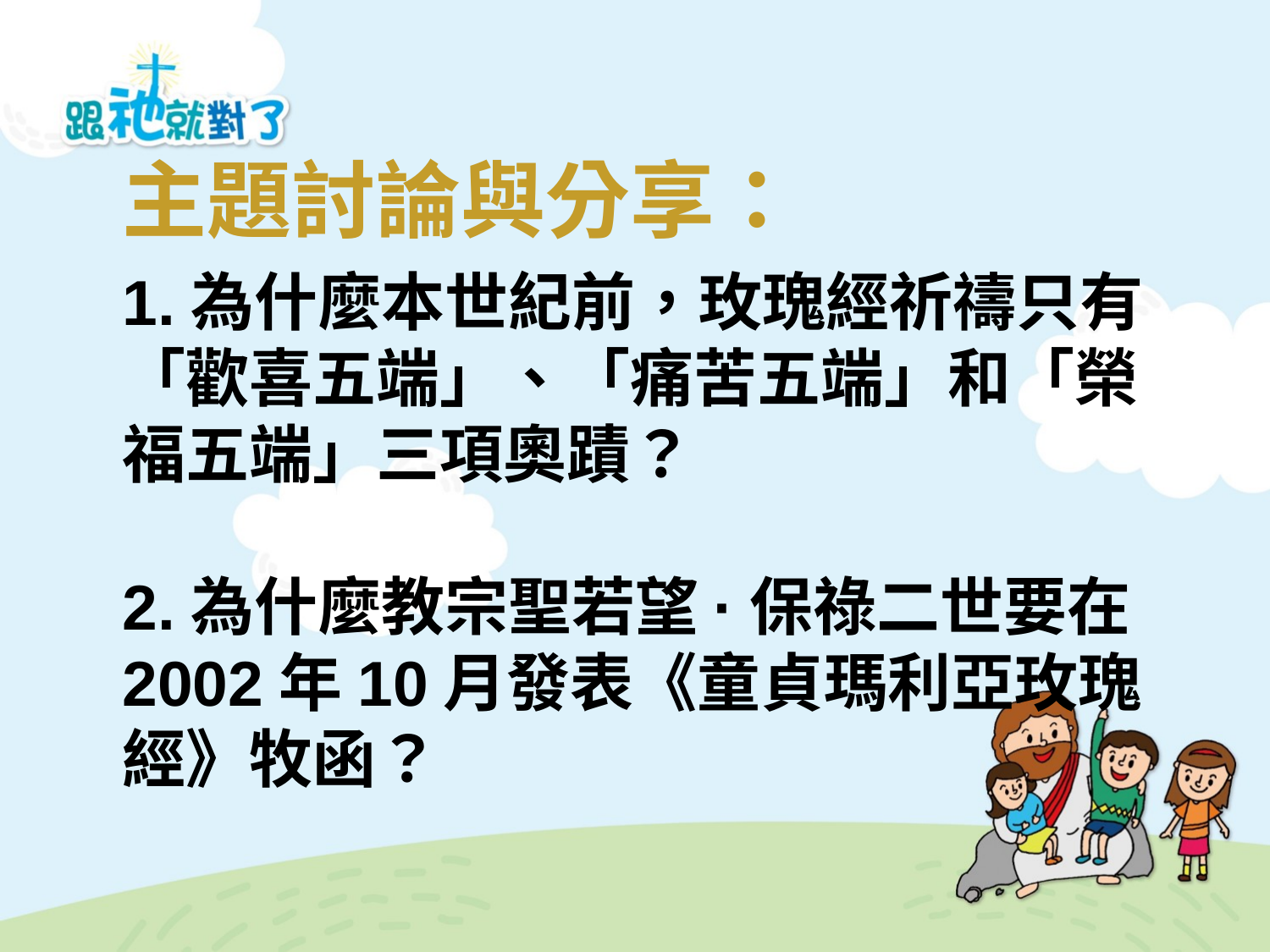

主題討論與分享：
1.為什麼本世紀前，玫瑰經祈禱只有「歡喜五端」、「痛苦五端」和「榮福五端」三項奧蹟？

2.為什麼教宗聖若望·保祿二世要在2002年10月發表《童貞瑪利亞玫瑰經》牧函？